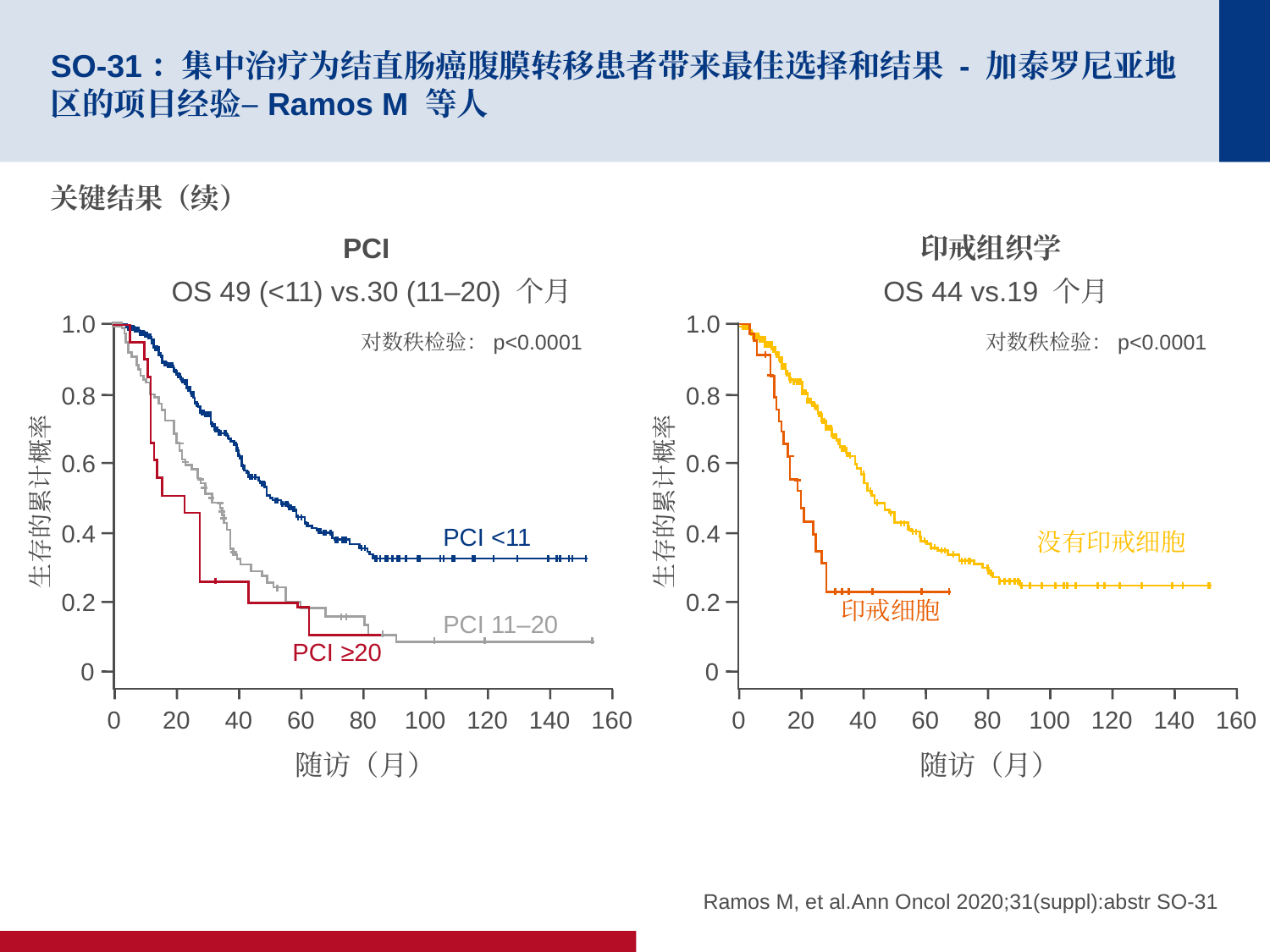

# SO-31：集中治疗为结直肠癌腹膜转移患者带来最佳选择和结果 - 加泰罗尼亚地区的项目经验–Ramos M 等人
关键结果（续）
PCI
OS 49 (<11) vs.30 (11–20) 个月
1.0

0.8

0.6

生存的累计概率
0.4

0.2

0

对数秩检验：p<0.0001

0
20
40
60
80
100
120
140
160
随访（月）
印戒组织学
OS 44 vs.19 个月
1.0

0.8

0.6

生存的累计概率
0.4

0.2

0

对数秩检验：p<0.0001

0
20
40
60
80
100
120
140
160
随访（月）

PCI <11
没有印戒细胞
印戒细胞
PCI 11–20
PCI ≥20
Ramos M, et al.Ann Oncol 2020;31(suppl):abstr SO-31